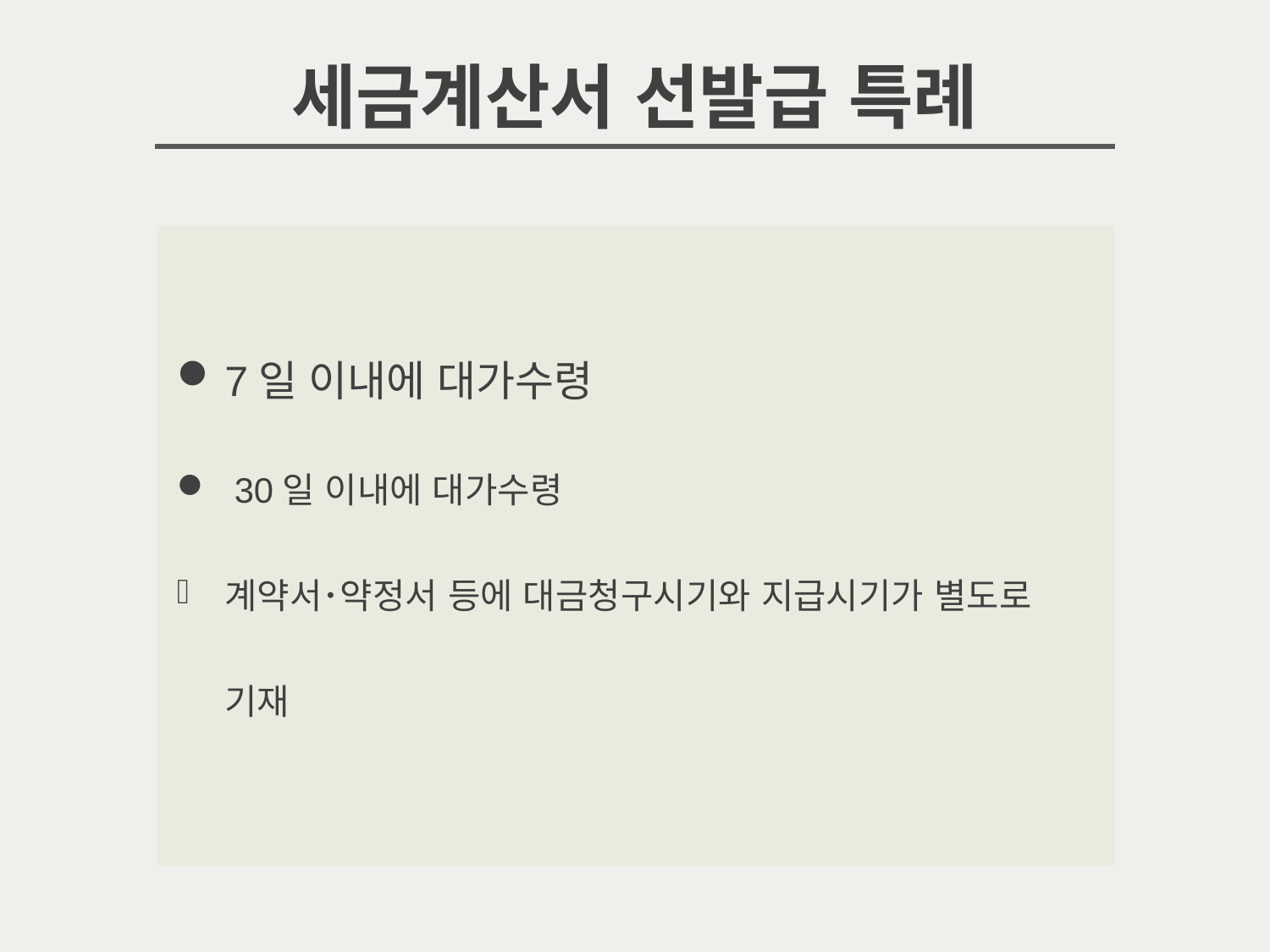

세금계산서 선발급 특례

7일 이내에 대가수령
 30일 이내에 대가수령
계약서･약정서 등에 대금청구시기와 지급시기가 별도로 기재